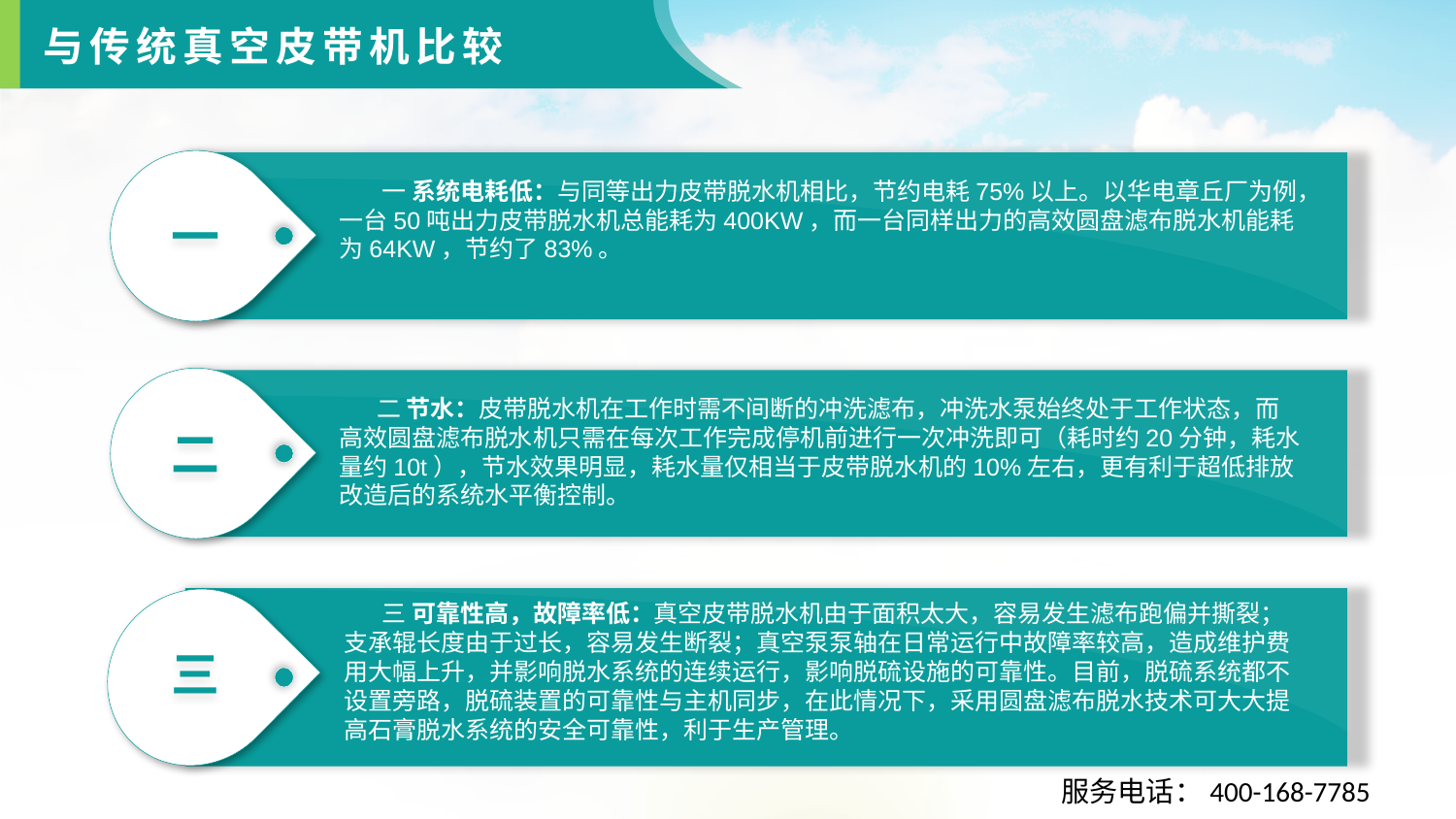

与传统真空皮带机比较

一

       一 系统电耗低：与同等出力皮带脱水机相比，节约电耗75%以上。以华电章丘厂为例，一台50吨出力皮带脱水机总能耗为400KW，而一台同样出力的高效圆盘滤布脱水机能耗为64KW，节约了83%。

二

      二 节水：皮带脱水机在工作时需不间断的冲洗滤布，冲洗水泵始终处于工作状态，而高效圆盘滤布脱水机只需在每次工作完成停机前进行一次冲洗即可（耗时约20分钟，耗水量约10t），节水效果明显，耗水量仅相当于皮带脱水机的10%左右，更有利于超低排放改造后的系统水平衡控制。

三

      三 可靠性高，故障率低：真空皮带脱水机由于面积太大，容易发生滤布跑偏并撕裂；支承辊长度由于过长，容易发生断裂；真空泵泵轴在日常运行中故障率较高，造成维护费用大幅上升，并影响脱水系统的连续运行，影响脱硫设施的可靠性。目前，脱硫系统都不设置旁路，脱硫装置的可靠性与主机同步，在此情况下，采用圆盘滤布脱水技术可大大提高石膏脱水系统的安全可靠性，利于生产管理。

服务电话：400-168-7785